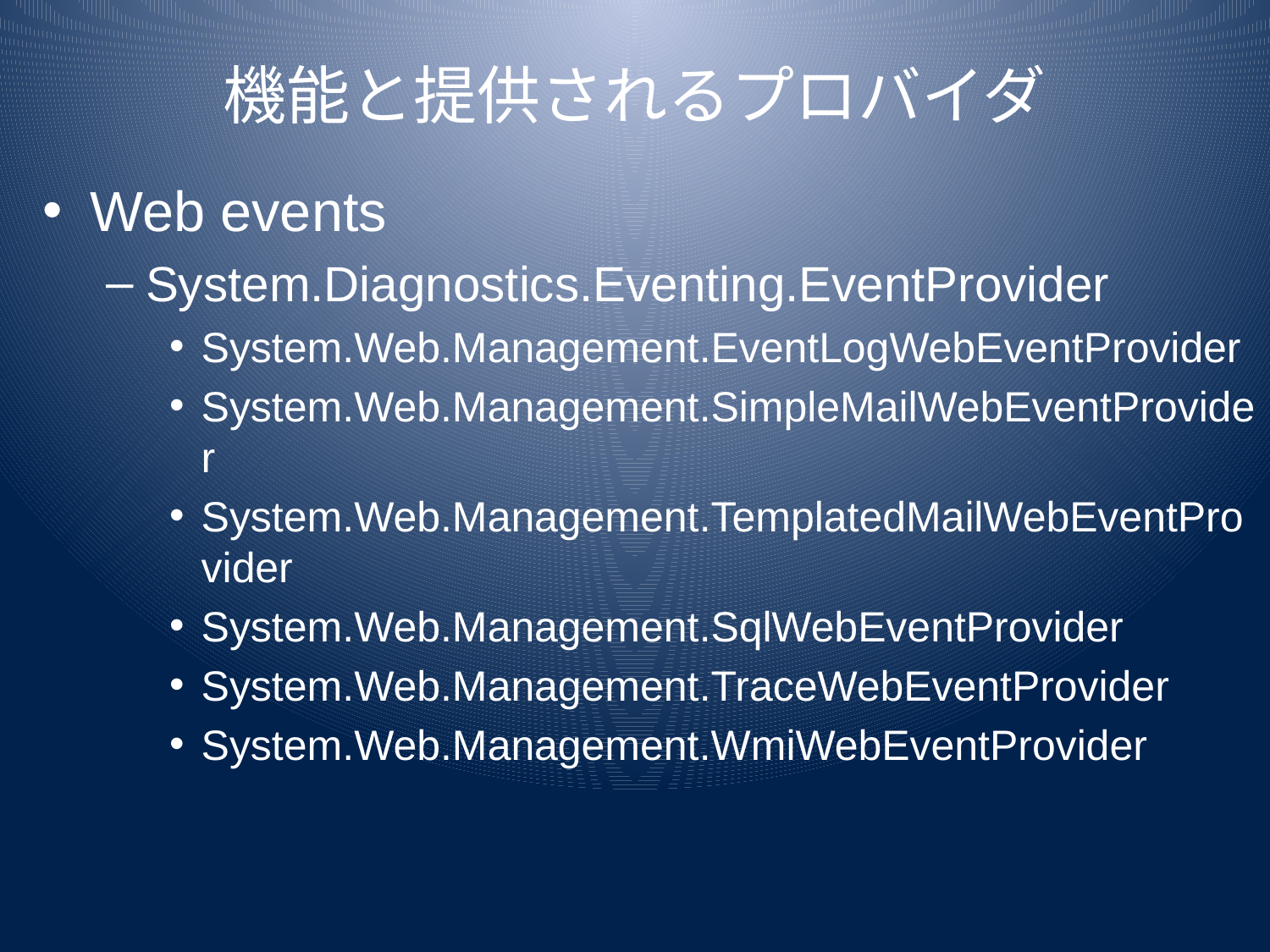

# 機能と提供されるプロバイダ
Web events
System.Diagnostics.Eventing.EventProvider
System.Web.Management.EventLogWebEventProvider
System.Web.Management.SimpleMailWebEventProvider
System.Web.Management.TemplatedMailWebEventProvider
System.Web.Management.SqlWebEventProvider
System.Web.Management.TraceWebEventProvider
System.Web.Management.WmiWebEventProvider